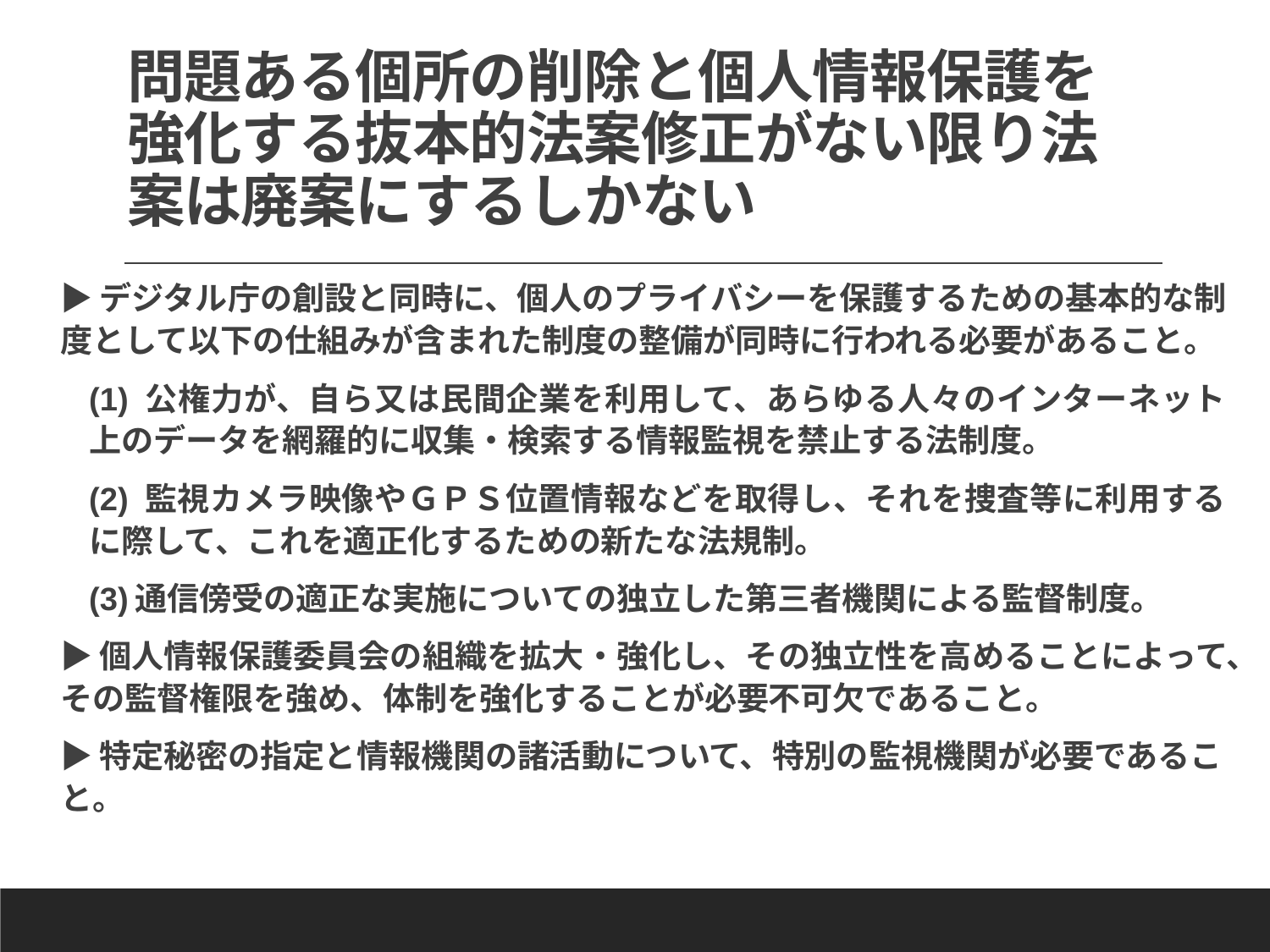

# 問題ある個所の削除と個人情報保護を強化する抜本的法案修正がない限り法案は廃案にするしかない
▶デジタル庁の創設と同時に、個人のプライバシーを保護するための基本的な制度として以下の仕組みが含まれた制度の整備が同時に行われる必要があること。
(1) 公権力が、自ら又は民間企業を利用して、あらゆる人々のインターネット上のデータを網羅的に収集・検索する情報監視を禁止する法制度。
(2) 監視カメラ映像やＧＰＳ位置情報などを取得し、それを捜査等に利用するに際して、これを適正化するための新たな法規制。
(3)通信傍受の適正な実施についての独立した第三者機関による監督制度。
▶個人情報保護委員会の組織を拡大・強化し、その独立性を高めることによって、その監督権限を強め、体制を強化することが必要不可欠であること。
▶特定秘密の指定と情報機関の諸活動について、特別の監視機関が必要であること。